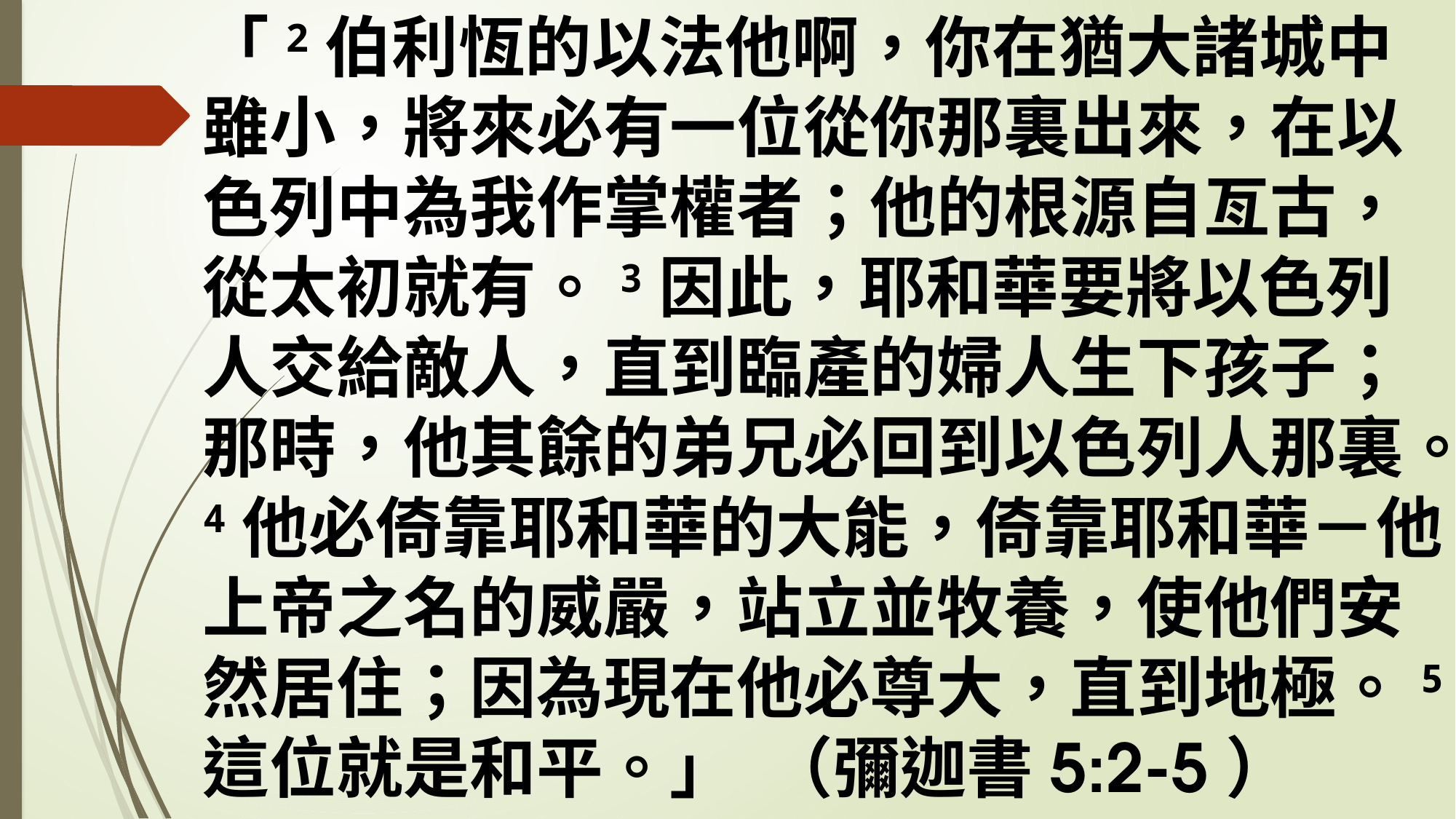

「2伯利恆的以法他啊，你在猶大諸城中雖小，將來必有一位從你那裏出來，在以色列中為我作掌權者；他的根源自亙古，從太初就有。3因此，耶和華要將以色列人交給敵人，直到臨產的婦人生下孩子；那時，他其餘的弟兄必回到以色列人那裏。4他必倚靠耶和華的大能，倚靠耶和華－他上帝之名的威嚴，站立並牧養，使他們安然居住；因為現在他必尊大，直到地極。5這位就是和平。」  （彌迦書5:2-5）